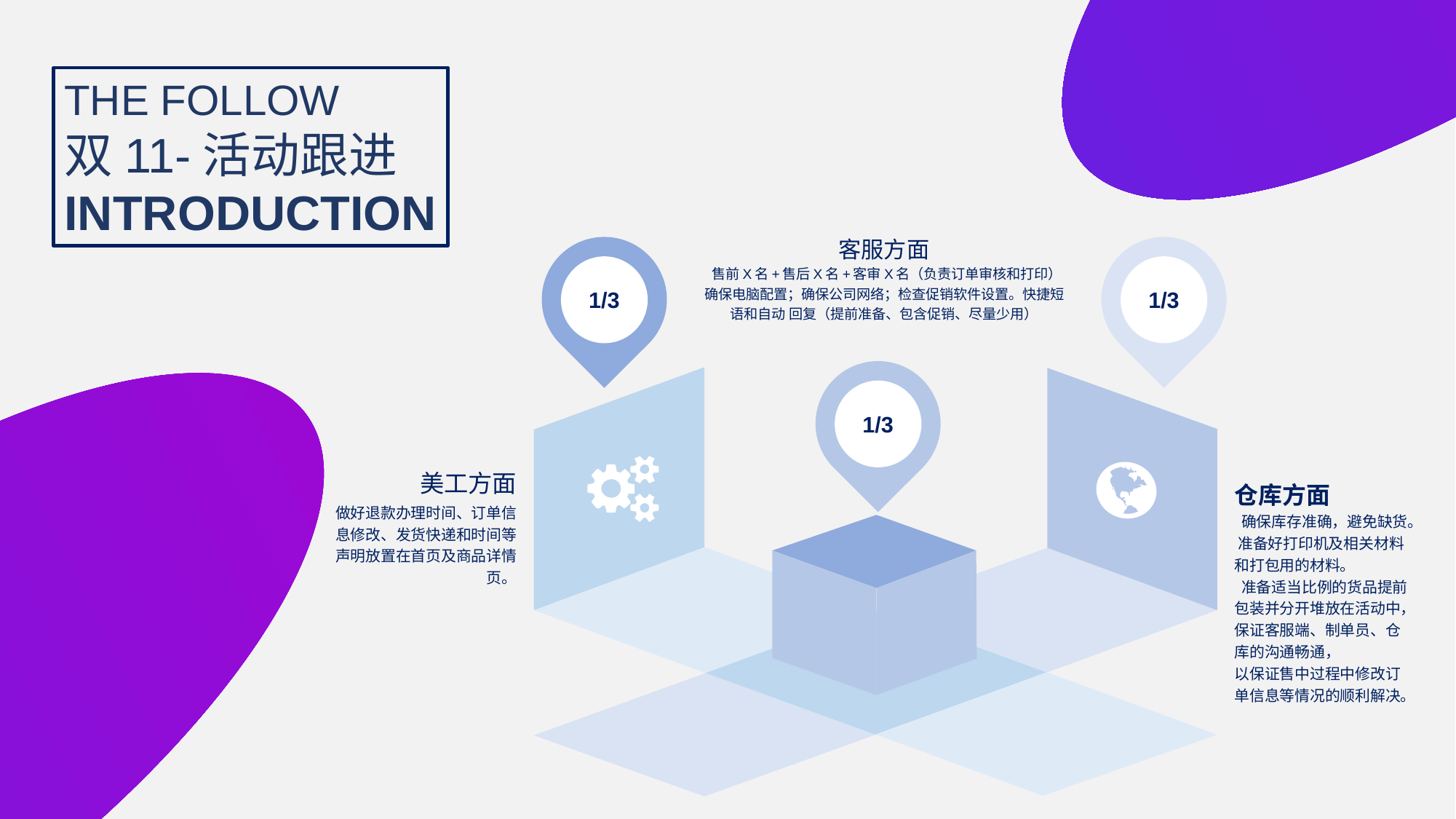

THE FOLLOW
双11-活动跟进
INTRODUCTION
客服方面
 售前X名+售后X名+客审X名（负责订单审核和打印） 确保电脑配置；确保公司网络；检查促销软件设置。快捷短语和自动 回复（提前准备、包含促销、尽量少用）

1/3

1/3

1/3

美工方面
做好退款办理时间、订单信息修改、发货快递和时间等声明放置在首页及商品详情页。
仓库方面
 确保库存准确，避免缺货。 准备好打印机及相关材料和打包用的材料。
 准备适当比例的货品提前包装并分开堆放在活动中，保证客服端、制单员、仓库的沟通畅通，
以保证售中过程中修改订单信息等情况的顺利解决。